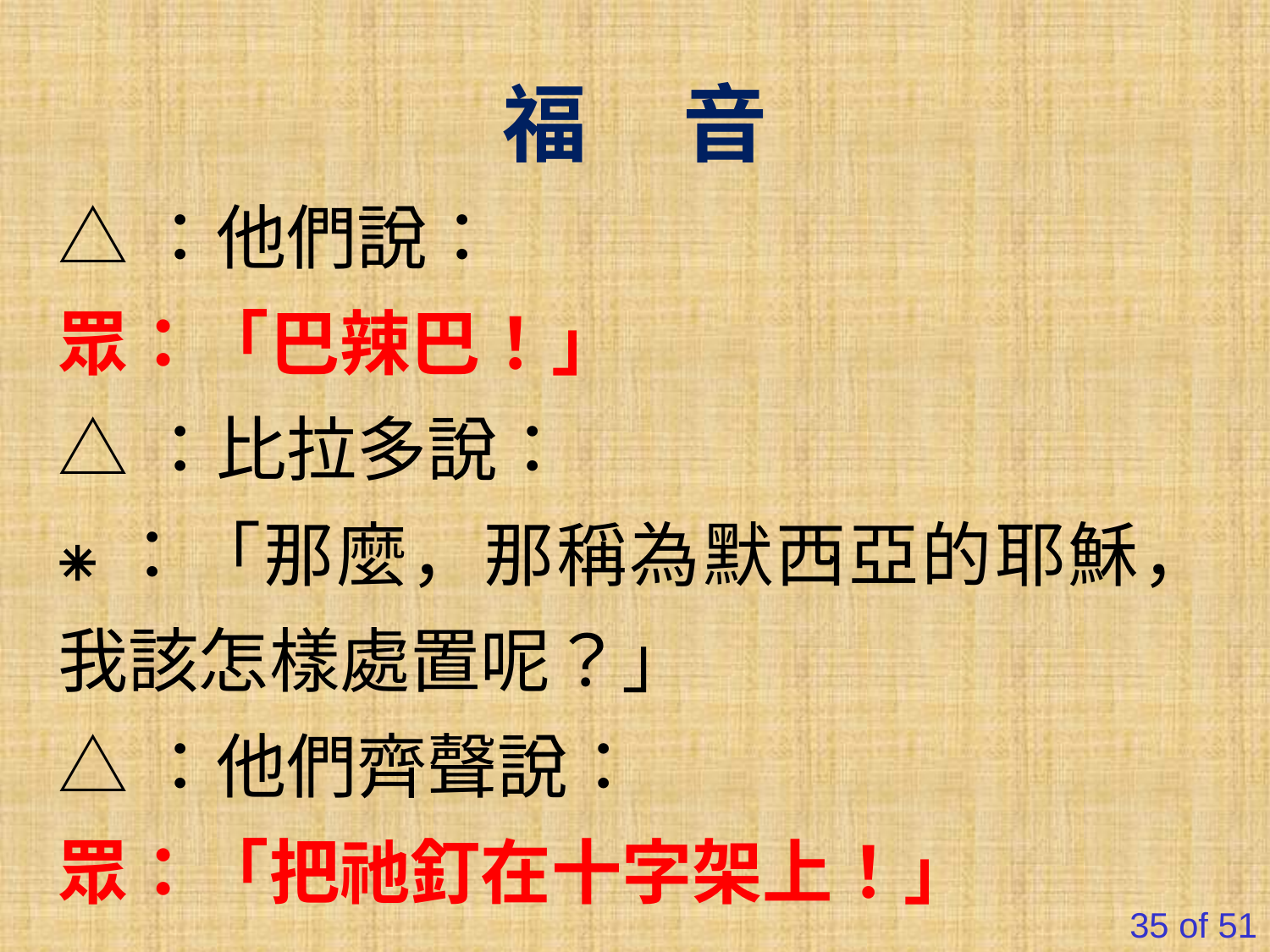

福     音
△：他們說：
眾：「巴辣巴！」
△：比拉多說：
⁕：「那麼，那稱為默西亞的耶穌，我該怎樣處置呢？」
△：他們齊聲說：
眾：「把祂釘在十字架上！」
35 of 51